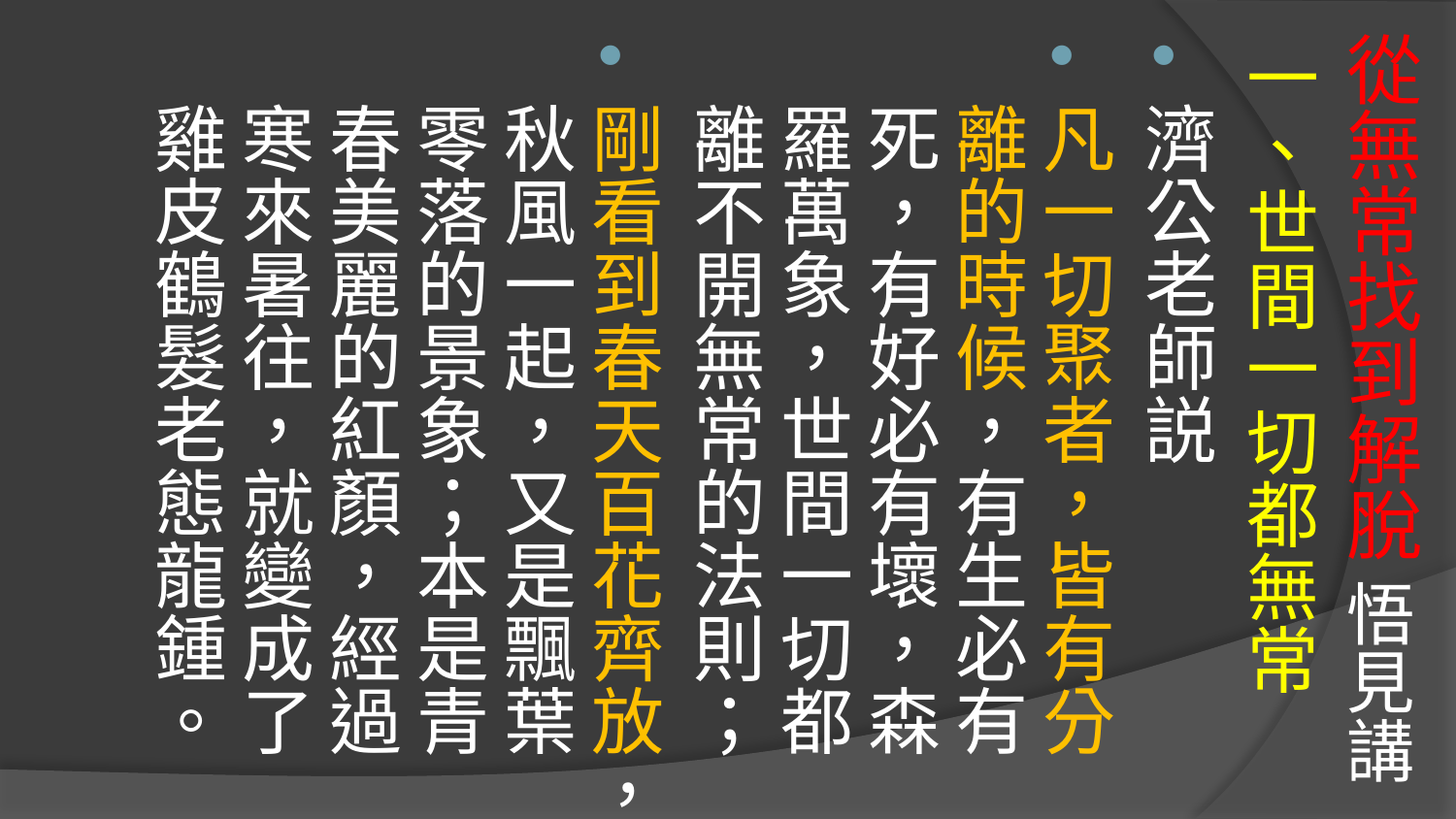

一、世間一切都無常
濟公老師説
凡一切聚者，皆有分離的時候，有生必有死，有好必有壞，森羅萬象，世間一切都離不開無常的法則；
剛看到春天百花齊放，秋風一起，又是飄葉零落的景象；本是青春美麗的紅顏，經過寒來暑往，就變成了雞皮鶴髮老態龍鍾。

# 從無常找到解脫 悟見講